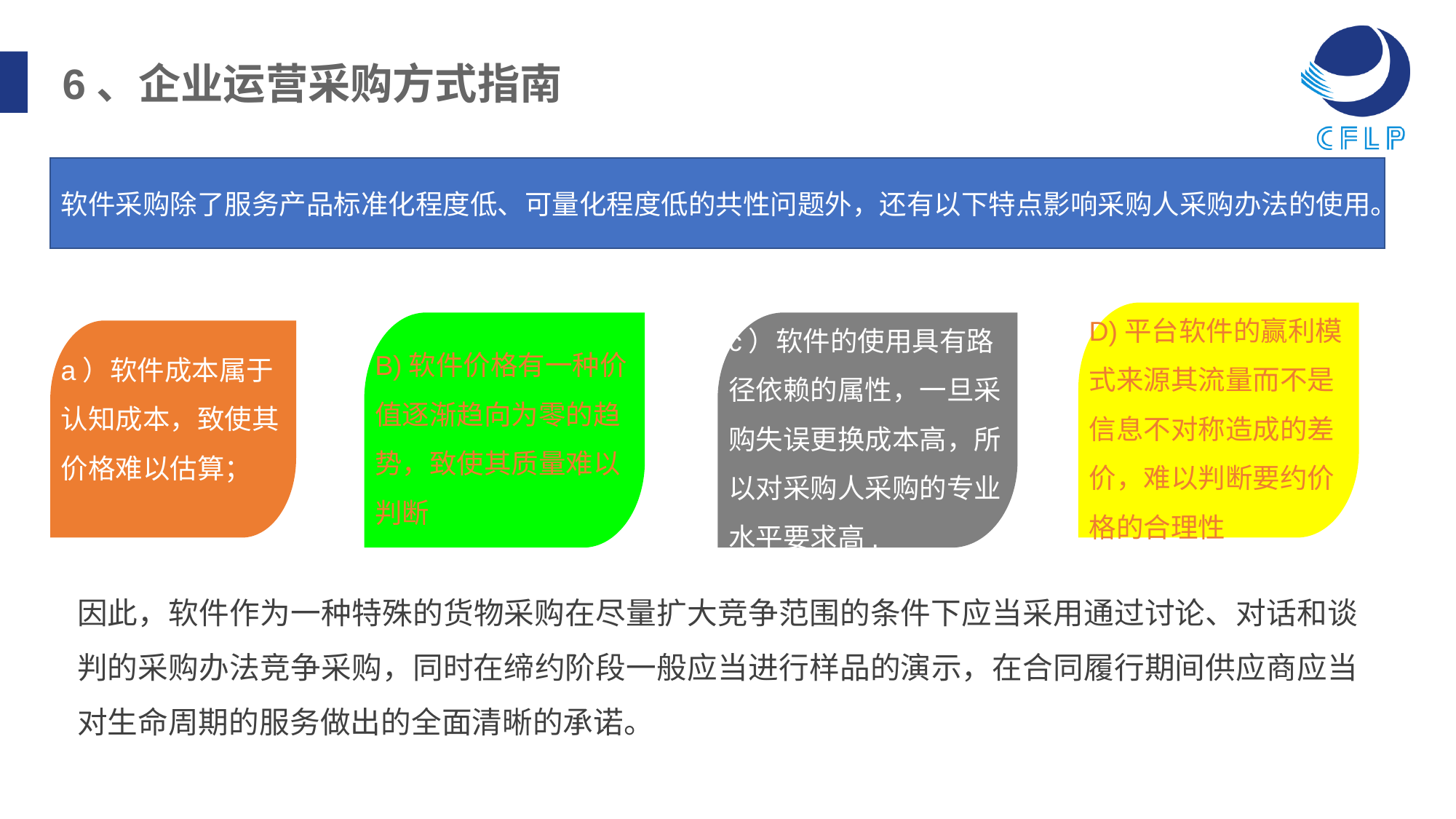

6、企业运营采购方式指南

软件采购除了服务产品标准化程度低、可量化程度低的共性问题外，还有以下特点影响采购人采购办法的使用。
D)平台软件的赢利模式来源其流量而不是信息不对称造成的差价，难以判断要约价格的合理性
B)软件价格有一种价值逐渐趋向为零的趋势，致使其质量难以判断
c）软件的使用具有路径依赖的属性，一旦采购失误更换成本高，所以对采购人采购的专业水平要求高.
a）软件成本属于认知成本，致使其价格难以估算；

因此，软件作为一种特殊的货物采购在尽量扩大竞争范围的条件下应当采用通过讨论、对话和谈判的采购办法竞争采购，同时在缔约阶段一般应当进行样品的演示，在合同履行期间供应商应当对生命周期的服务做出的全面清晰的承诺。